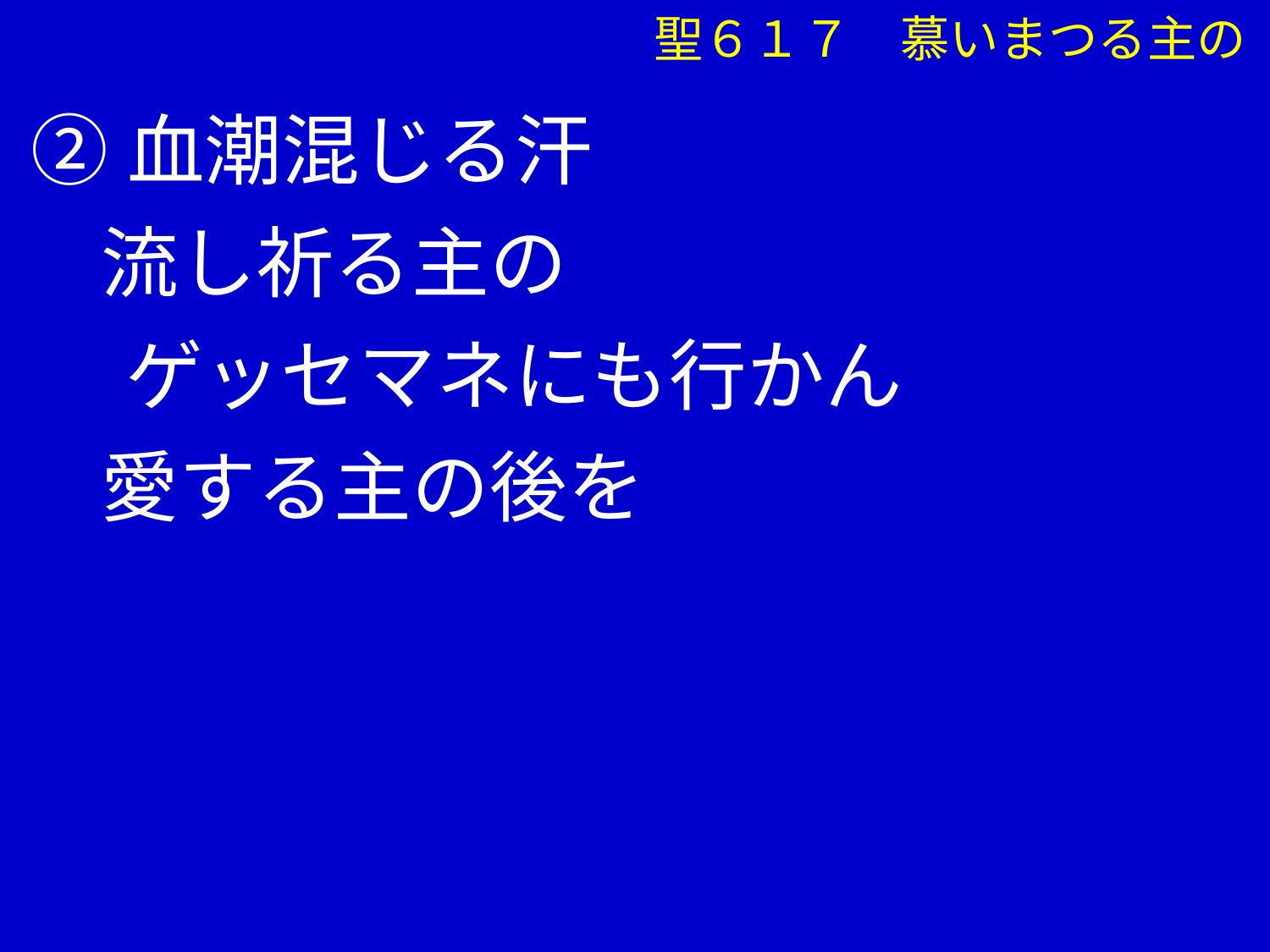

②血潮混じる汗
   流し祈る主の
　 ゲッセマネにも行かん
   愛する主の後を
聖６１７　慕いまつる主の